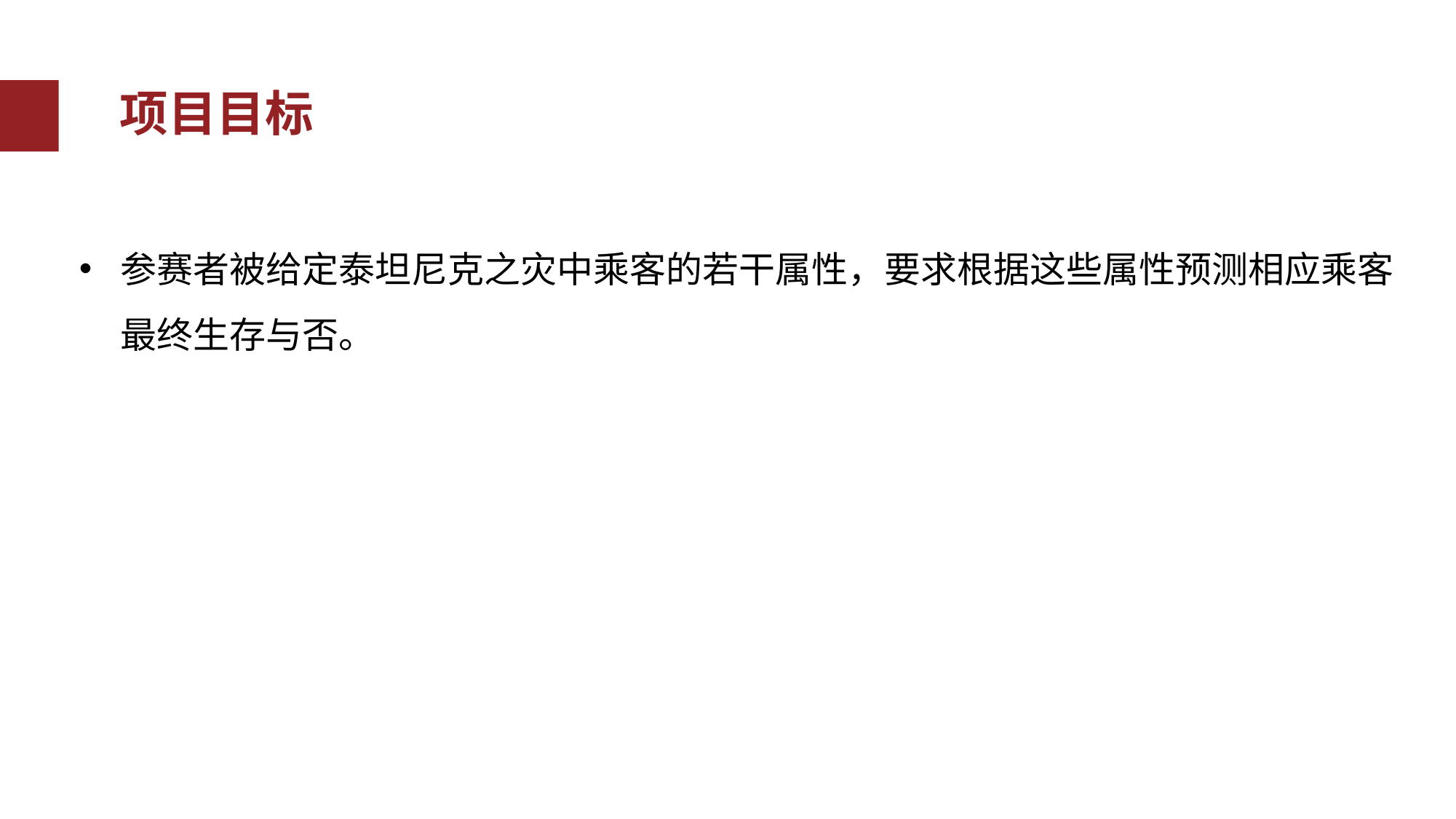

项目目标

参赛者被给定泰坦尼克之灾中乘客的若干属性，要求根据这些属性预测相应乘客最终生存与否。